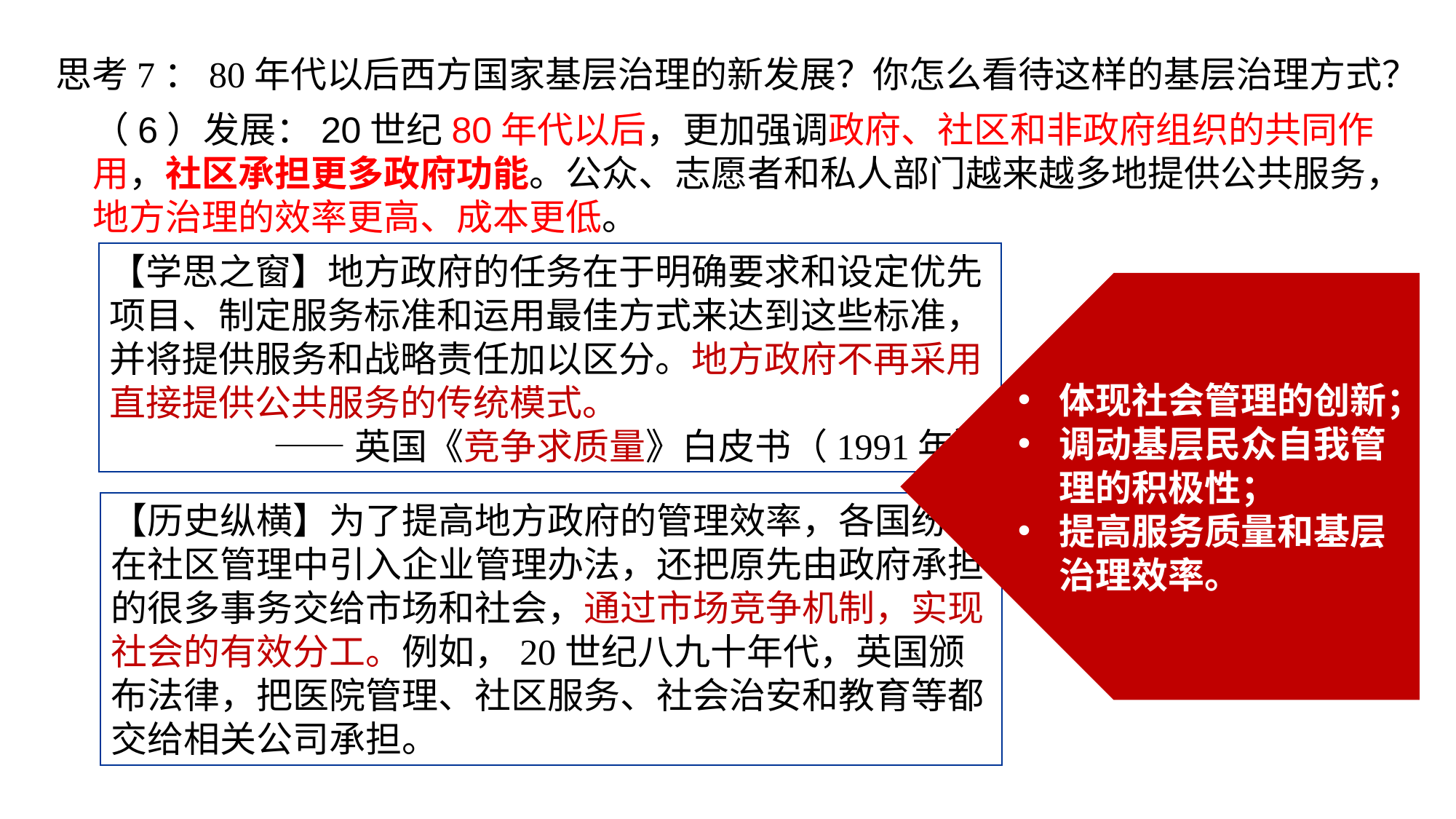

思考7：80年代以后西方国家基层治理的新发展？你怎么看待这样的基层治理方式？
（6）发展：20世纪80年代以后，更加强调政府、社区和非政府组织的共同作用，社区承担更多政府功能。公众、志愿者和私人部门越来越多地提供公共服务，地方治理的效率更高、成本更低。
【学思之窗】地方政府的任务在于明确要求和设定优先项目、制定服务标准和运用最佳方式来达到这些标准，并将提供服务和战略责任加以区分。地方政府不再采用直接提供公共服务的传统模式。
——英国《竞争求质量》白皮书（1991年）
体现社会管理的创新；
调动基层民众自我管理的积极性；
提高服务质量和基层治理效率。
【历史纵横】为了提高地方政府的管理效率，各国纷纷在社区管理中引入企业管理办法，还把原先由政府承担的很多事务交给市场和社会，通过市场竞争机制，实现社会的有效分工。例如，20世纪八九十年代，英国颁布法律，把医院管理、社区服务、社会治安和教育等都交给相关公司承担。